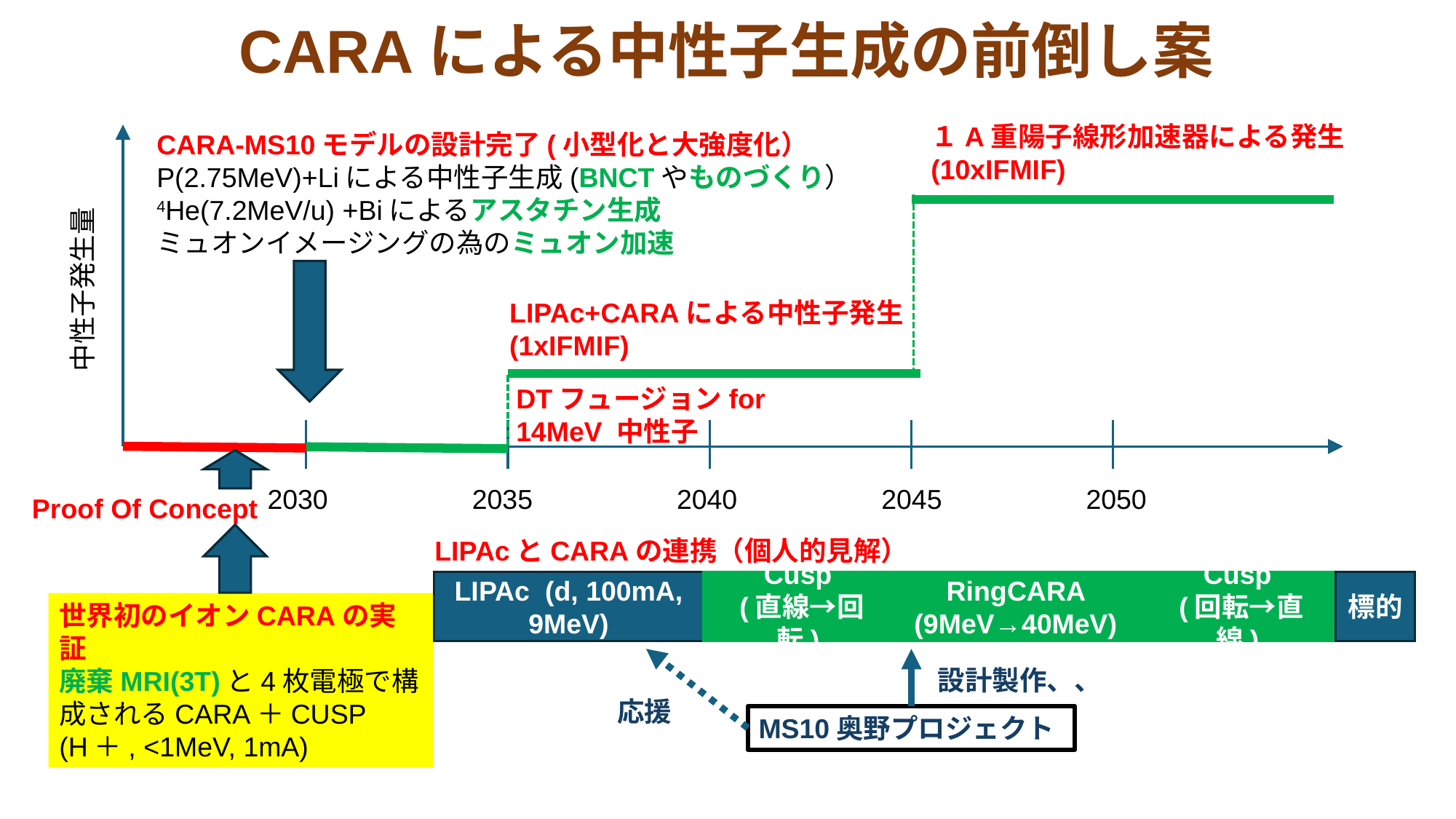

# CARAによる中性子生成の前倒し案
１A重陽子線形加速器による発生(10xIFMIF)
CARA-MS10モデルの設計完了(小型化と大強度化）
P(2.75MeV)+Liによる中性子生成(BNCTやものづくり）
4He(7.2MeV/u) +Biによるアスタチン生成
ミュオンイメージングの為のミュオン加速
中性子発生量

LIPAc+CARAによる中性子発生(1xIFMIF)
DTフュージョンfor 14MeV 中性子

2030
2035
2040
2045
2050
Proof Of Concept

LIPAcとCARAの連携（個人的見解）
LIPAc  (d, 100mA, 9MeV)
Cusp
 (直線→回転)
RingCARA (9MeV→40MeV)
Cusp
 (回転→直線)
標的
世界初のイオンCARAの実証
廃棄MRI(3T)と4枚電極で構成されるCARA＋CUSP
(H＋, <1MeV, 1mA)
設計製作、、
応援
MS10奥野プロジェクト